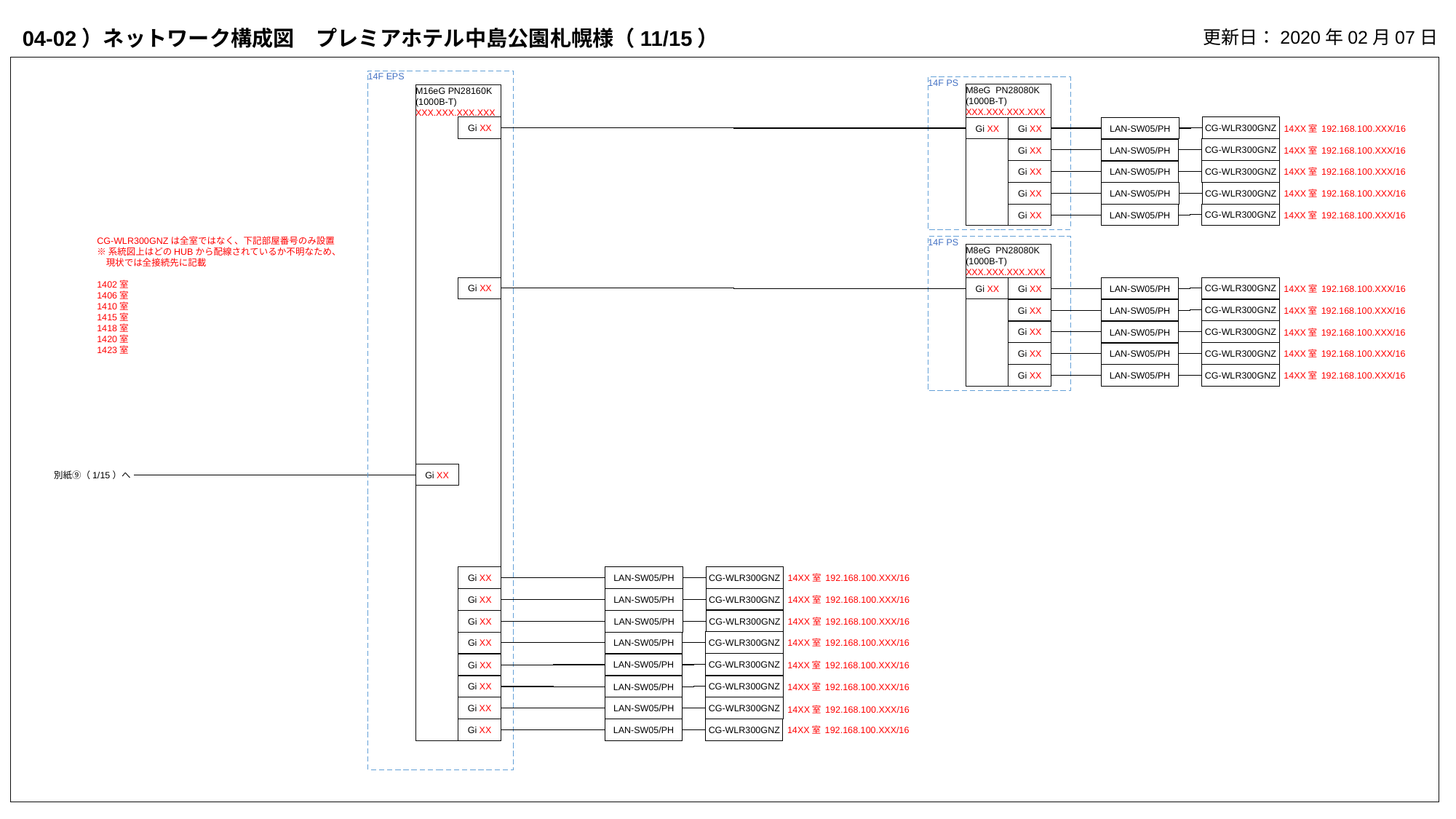

更新日：2020年02月07日
04-02）ネットワーク構成図　プレミアホテル中島公園札幌様（11/15）

14F EPS
14F PS
M8eG  PN28080K
(1000B-T)
XXX.XXX.XXX.XXX
M16eG PN28160K
(1000B-T)
XXX.XXX.XXX.XXX

Gi XX
CG-WLR300GNZ
Gi XX
Gi XX
LAN-SW05/PH
14XX室 192.168.100.XXX/16
CG-WLR300GNZ
Gi XX
LAN-SW05/PH
14XX室 192.168.100.XXX/16
CG-WLR300GNZ
Gi XX
LAN-SW05/PH
14XX室 192.168.100.XXX/16
CG-WLR300GNZ
Gi XX
LAN-SW05/PH
14XX室 192.168.100.XXX/16
CG-WLR300GNZ
LAN-SW05/PH
Gi XX
14XX室 192.168.100.XXX/16
CG-WLR300GNZは全室ではなく、下記部屋番号のみ設置
※系統図上はどのHUBから配線されているか不明なため、
　現状では全接続先に記載

1402室
1406室
1410室
1415室
1418室
1420室
1423室

14F PS
M8eG  PN28080K
(1000B-T)
XXX.XXX.XXX.XXX
Gi XX
CG-WLR300GNZ
Gi XX
Gi XX
LAN-SW05/PH
14XX室 192.168.100.XXX/16
CG-WLR300GNZ
Gi XX
LAN-SW05/PH
14XX室 192.168.100.XXX/16
CG-WLR300GNZ
Gi XX
LAN-SW05/PH
14XX室 192.168.100.XXX/16
CG-WLR300GNZ
Gi XX
LAN-SW05/PH
14XX室 192.168.100.XXX/16
CG-WLR300GNZ
Gi XX
LAN-SW05/PH
14XX室 192.168.100.XXX/16
Gi XX
別紙⑨（1/15）へ
CG-WLR300GNZ
Gi XX
LAN-SW05/PH
14XX室 192.168.100.XXX/16
CG-WLR300GNZ
Gi XX
LAN-SW05/PH
14XX室 192.168.100.XXX/16
CG-WLR300GNZ
Gi XX
LAN-SW05/PH
14XX室 192.168.100.XXX/16
CG-WLR300GNZ
LAN-SW05/PH
Gi XX
14XX室 192.168.100.XXX/16
CG-WLR300GNZ
LAN-SW05/PH
14XX室 192.168.100.XXX/16
Gi XX
CG-WLR300GNZ
Gi XX
LAN-SW05/PH
14XX室 192.168.100.XXX/16
CG-WLR300GNZ
LAN-SW05/PH
Gi XX
14XX室 192.168.100.XXX/16
CG-WLR300GNZ
LAN-SW05/PH
14XX室 192.168.100.XXX/16
Gi XX